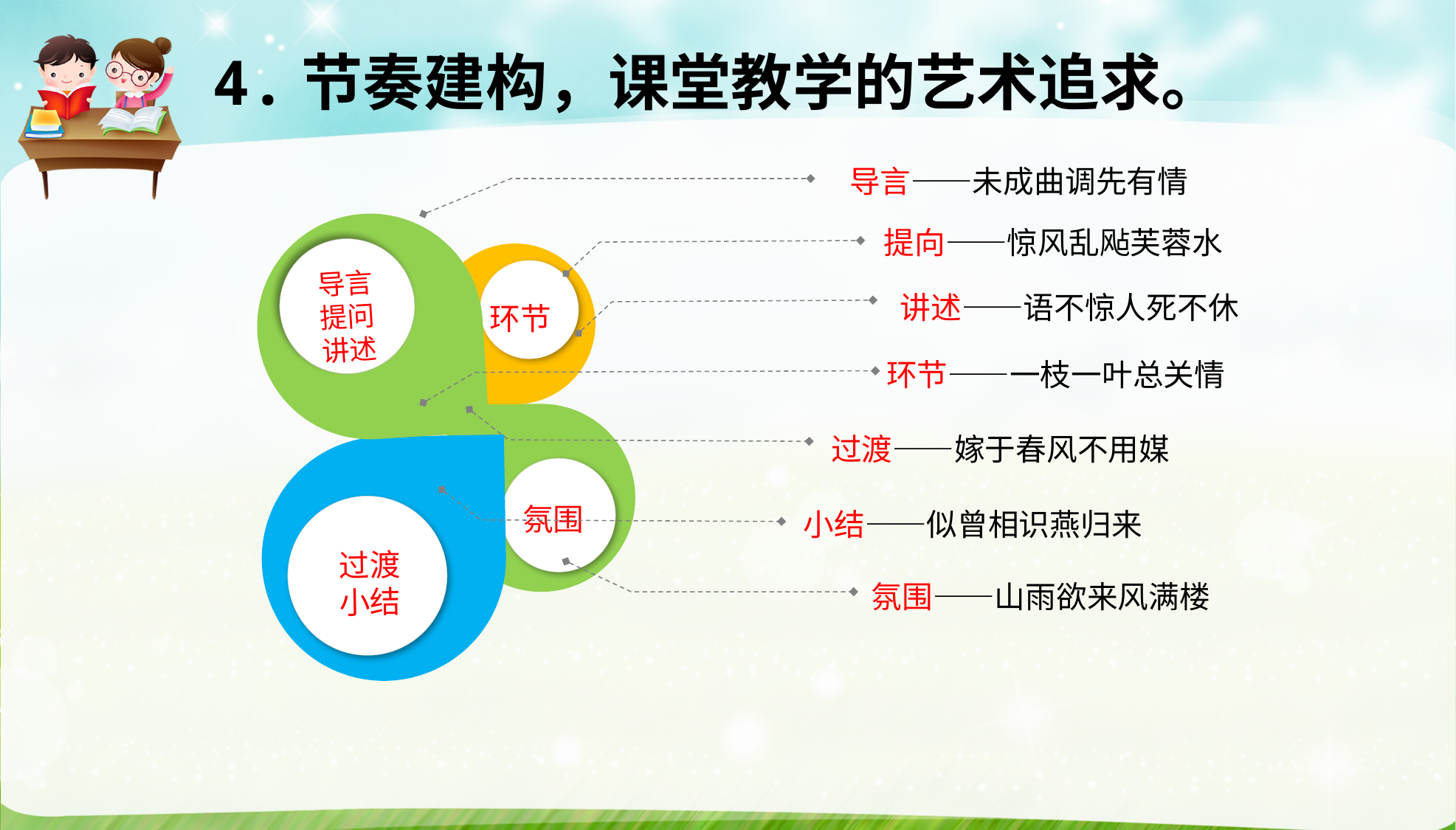

4.节奏建构，课堂教学的艺术追求。
导言——未成曲调先有情

导言
提问
讲述
提向——惊风乱飐芙蓉水

环节
讲述——语不惊人死不休

环节——一枝一叶总关情

氛围

过渡——嫁于春风不用媒

过渡
小结

小结——似曾相识燕归来

氛围——山雨欲来风满楼